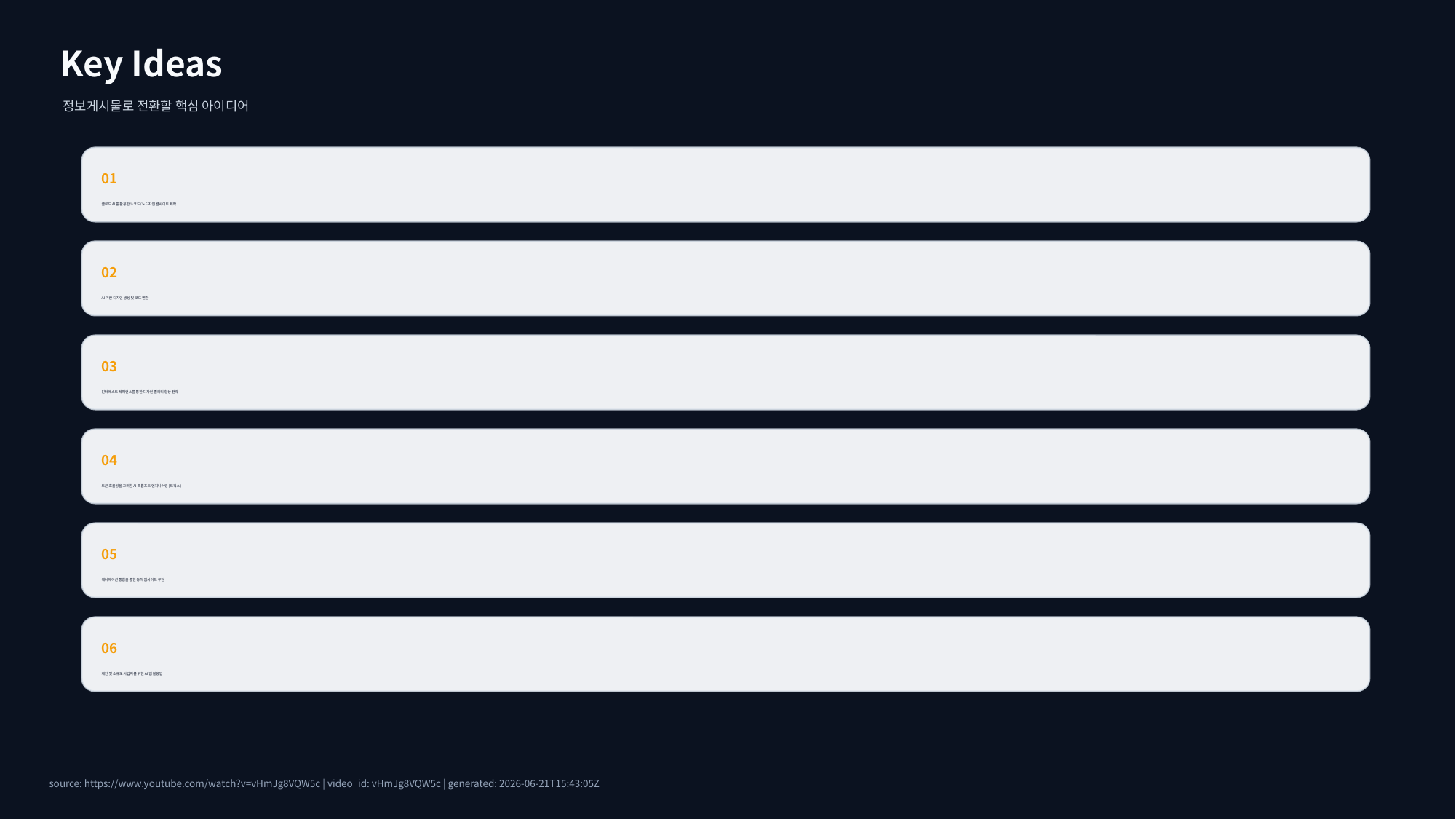

Key Ideas
정보게시물로 전환할 핵심 아이디어

01
클로드 AI를 활용한 노코드/노디자인 웹사이트 제작

02
AI 기반 디자인 생성 및 코드 변환

03
핀터레스트 레퍼런스를 통한 디자인 퀄리티 향상 전략

04
토큰 효율성을 고려한 AI 프롬프트 엔지니어링 (트윅스)

05
애니메이션 통합을 통한 동적 웹사이트 구현

06
개인 및 소규모 사업자를 위한 AI 웹 활용법
source: https://www.youtube.com/watch?v=vHmJg8VQW5c | video_id: vHmJg8VQW5c | generated: 2026-06-21T15:43:05Z